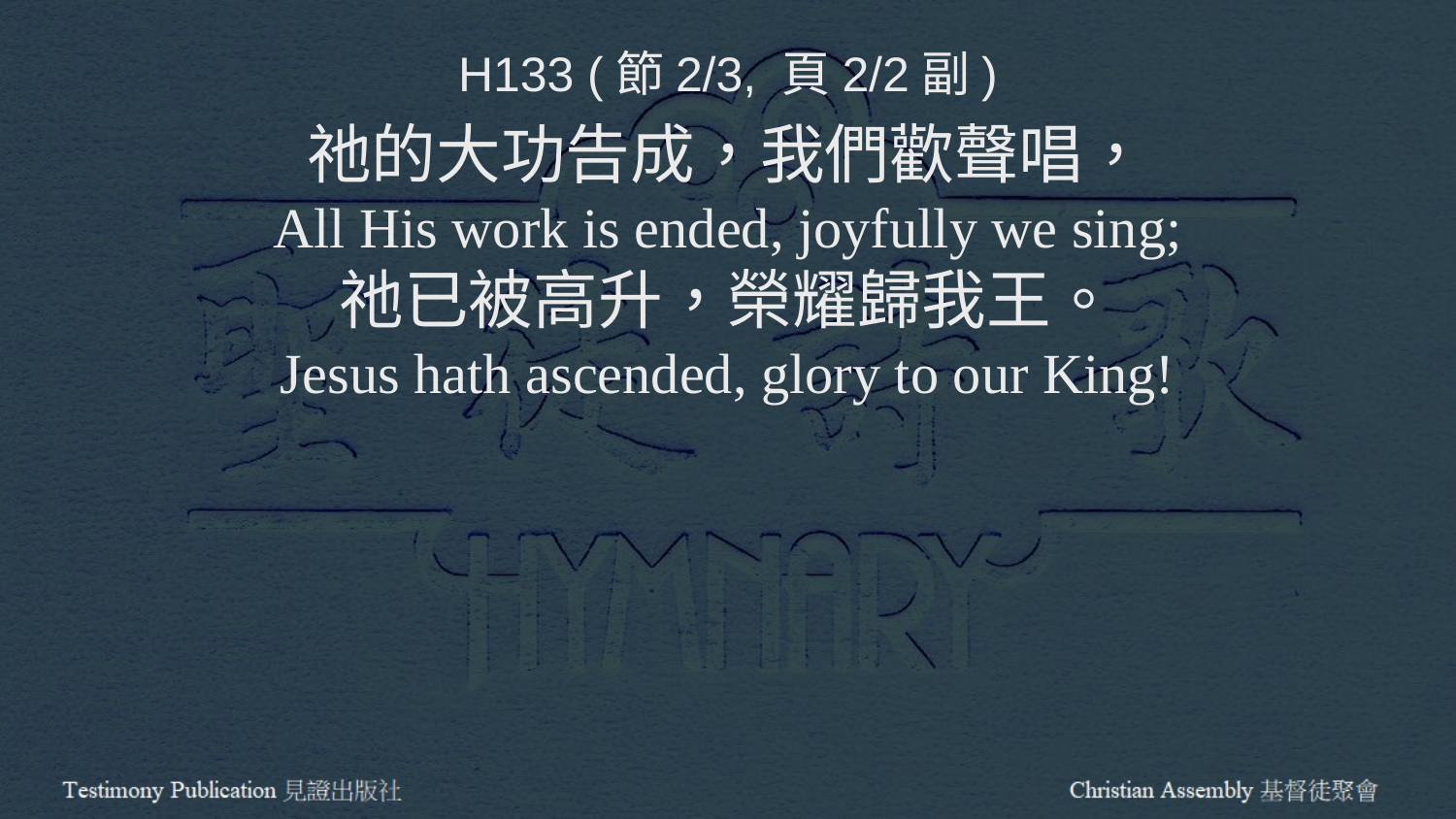

H133 (節2/3, 頁2/2副)
祂的大功告成，我們歡聲唱，
All His work is ended, joyfully we sing;
祂已被高升，榮耀歸我王。
Jesus hath ascended, glory to our King!